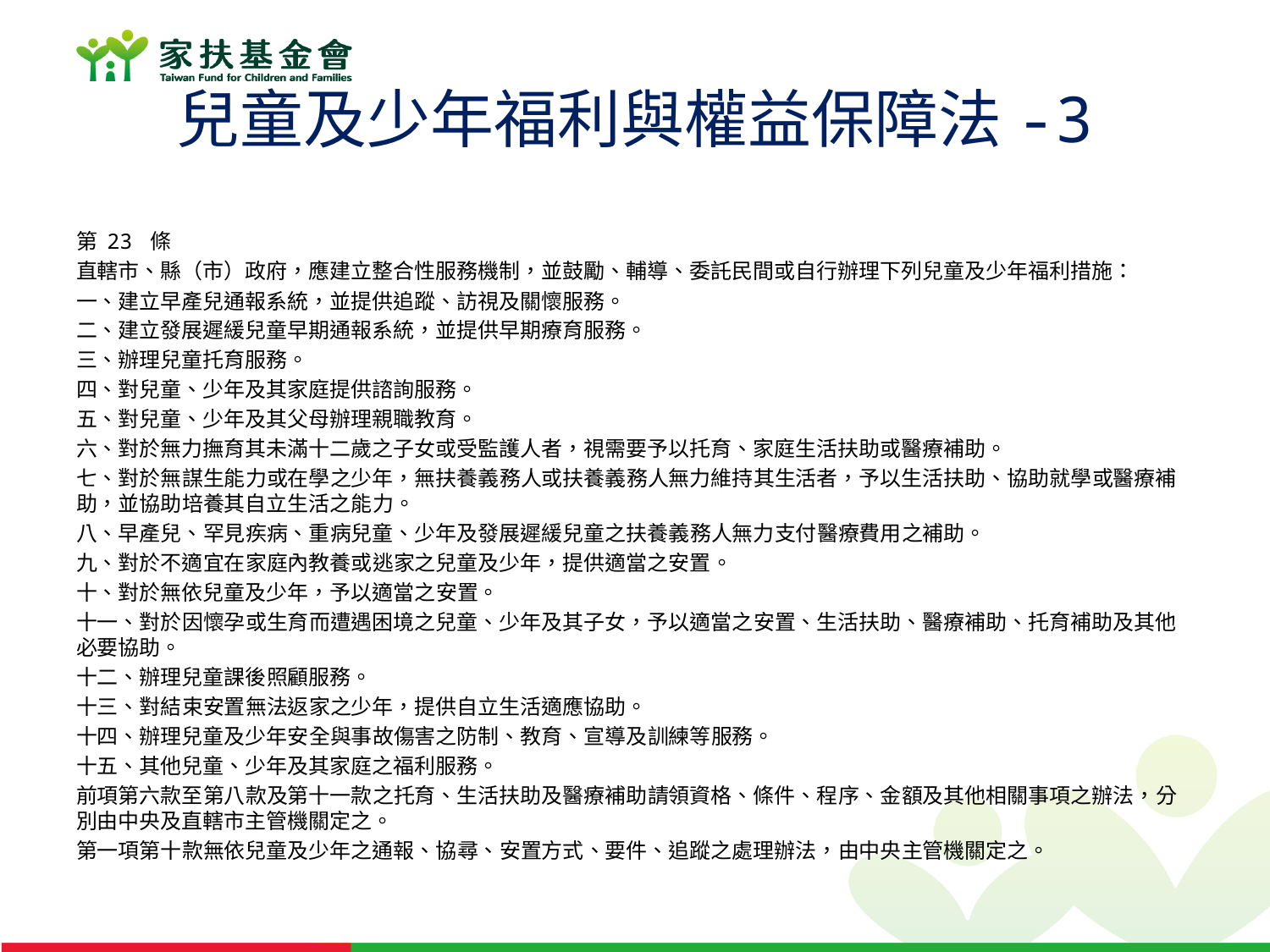

# 兒童及少年福利與權益保障法-3
第 23 條
直轄市、縣（市）政府，應建立整合性服務機制，並鼓勵、輔導、委託民間或自行辦理下列兒童及少年福利措施：
一、建立早產兒通報系統，並提供追蹤、訪視及關懷服務。
二、建立發展遲緩兒童早期通報系統，並提供早期療育服務。
三、辦理兒童托育服務。
四、對兒童、少年及其家庭提供諮詢服務。
五、對兒童、少年及其父母辦理親職教育。
六、對於無力撫育其未滿十二歲之子女或受監護人者，視需要予以托育、家庭生活扶助或醫療補助。
七、對於無謀生能力或在學之少年，無扶養義務人或扶養義務人無力維持其生活者，予以生活扶助、協助就學或醫療補助，並協助培養其自立生活之能力。
八、早產兒、罕見疾病、重病兒童、少年及發展遲緩兒童之扶養義務人無力支付醫療費用之補助。
九、對於不適宜在家庭內教養或逃家之兒童及少年，提供適當之安置。
十、對於無依兒童及少年，予以適當之安置。
十一、對於因懷孕或生育而遭遇困境之兒童、少年及其子女，予以適當之安置、生活扶助、醫療補助、托育補助及其他必要協助。
十二、辦理兒童課後照顧服務。
十三、對結束安置無法返家之少年，提供自立生活適應協助。
十四、辦理兒童及少年安全與事故傷害之防制、教育、宣導及訓練等服務。
十五、其他兒童、少年及其家庭之福利服務。
前項第六款至第八款及第十一款之托育、生活扶助及醫療補助請領資格、條件、程序、金額及其他相關事項之辦法，分別由中央及直轄市主管機關定之。
第一項第十款無依兒童及少年之通報、協尋、安置方式、要件、追蹤之處理辦法，由中央主管機關定之。